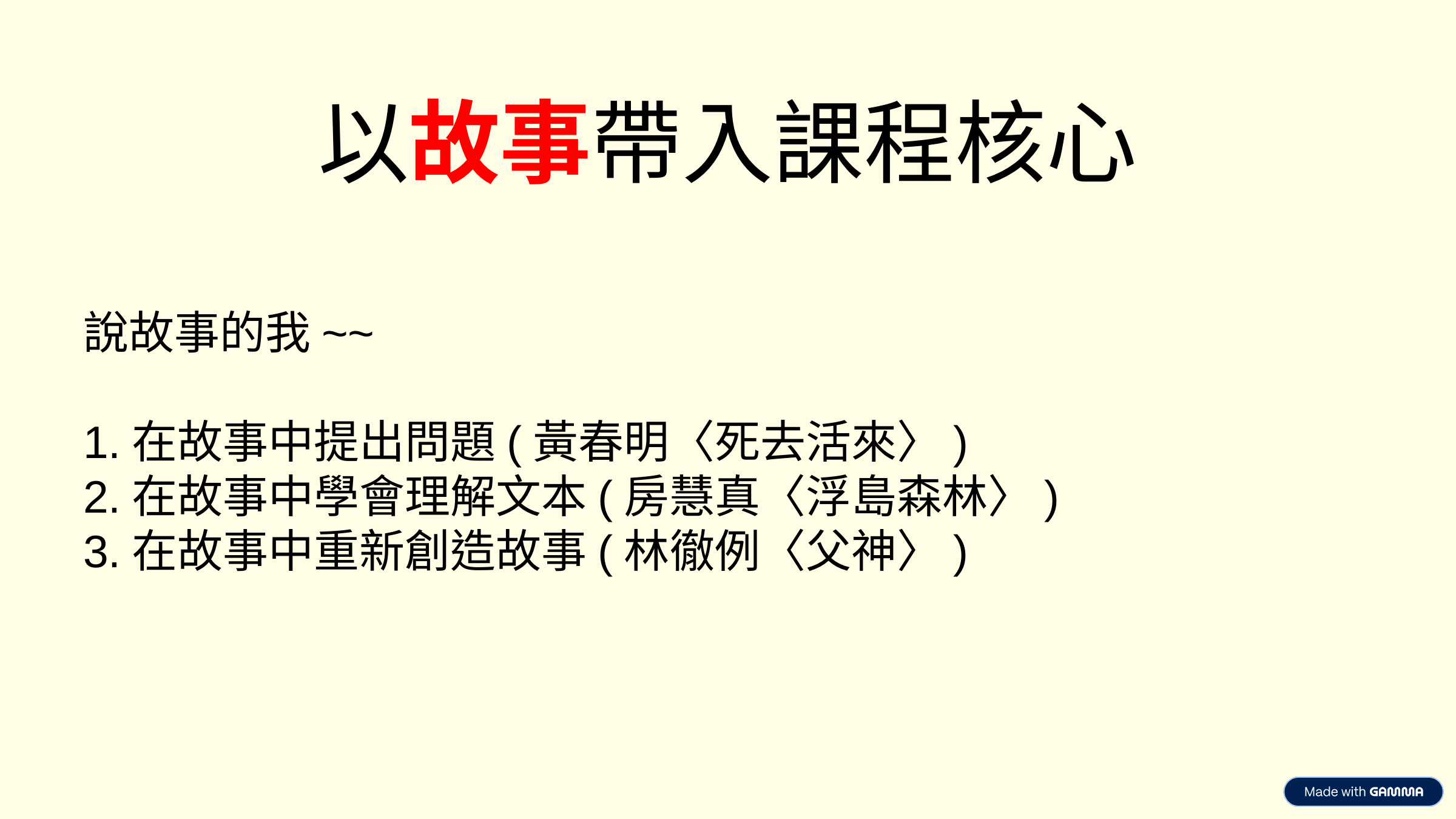

以故事帶入課程核心

說故事的我~~

1.在故事中提出問題(黃春明〈死去活來〉)
2.在故事中學會理解文本(房慧真〈浮島森林〉)
3.在故事中重新創造故事(林徹例〈父神〉)